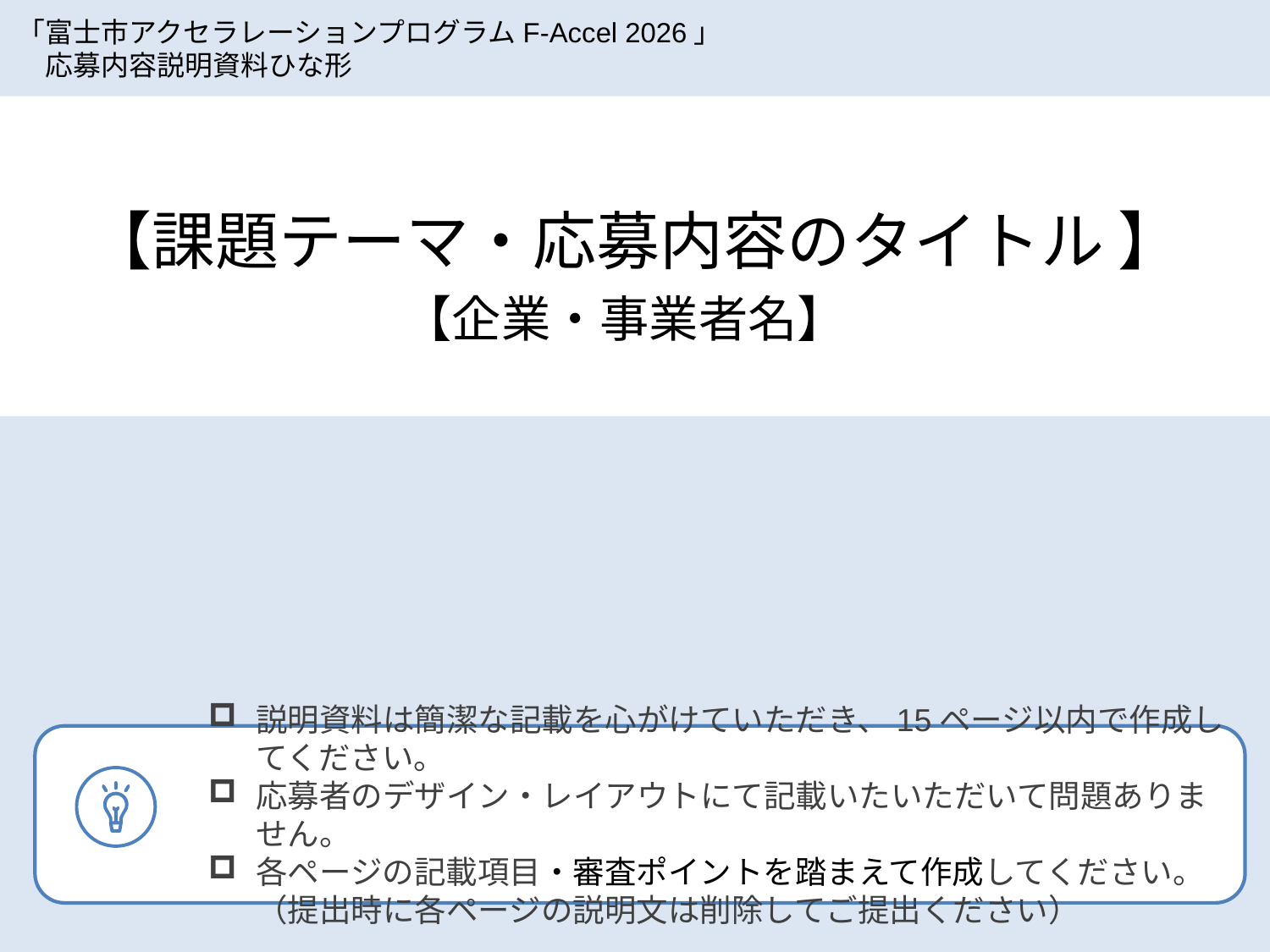

「富士市アクセラレーションプログラムF-Accel 2026」
　応募内容説明資料ひな形
# 【課題テーマ・応募内容のタイトル 】
【企業・事業者名】

説明資料は簡潔な記載を心がけていただき、15ページ以内で作成してください。
応募者のデザイン・レイアウトにて記載いたいただいて問題ありません。
各ページの記載項目・審査ポイントを踏まえて作成してください。
（提出時に各ページの説明文は削除してご提出ください）